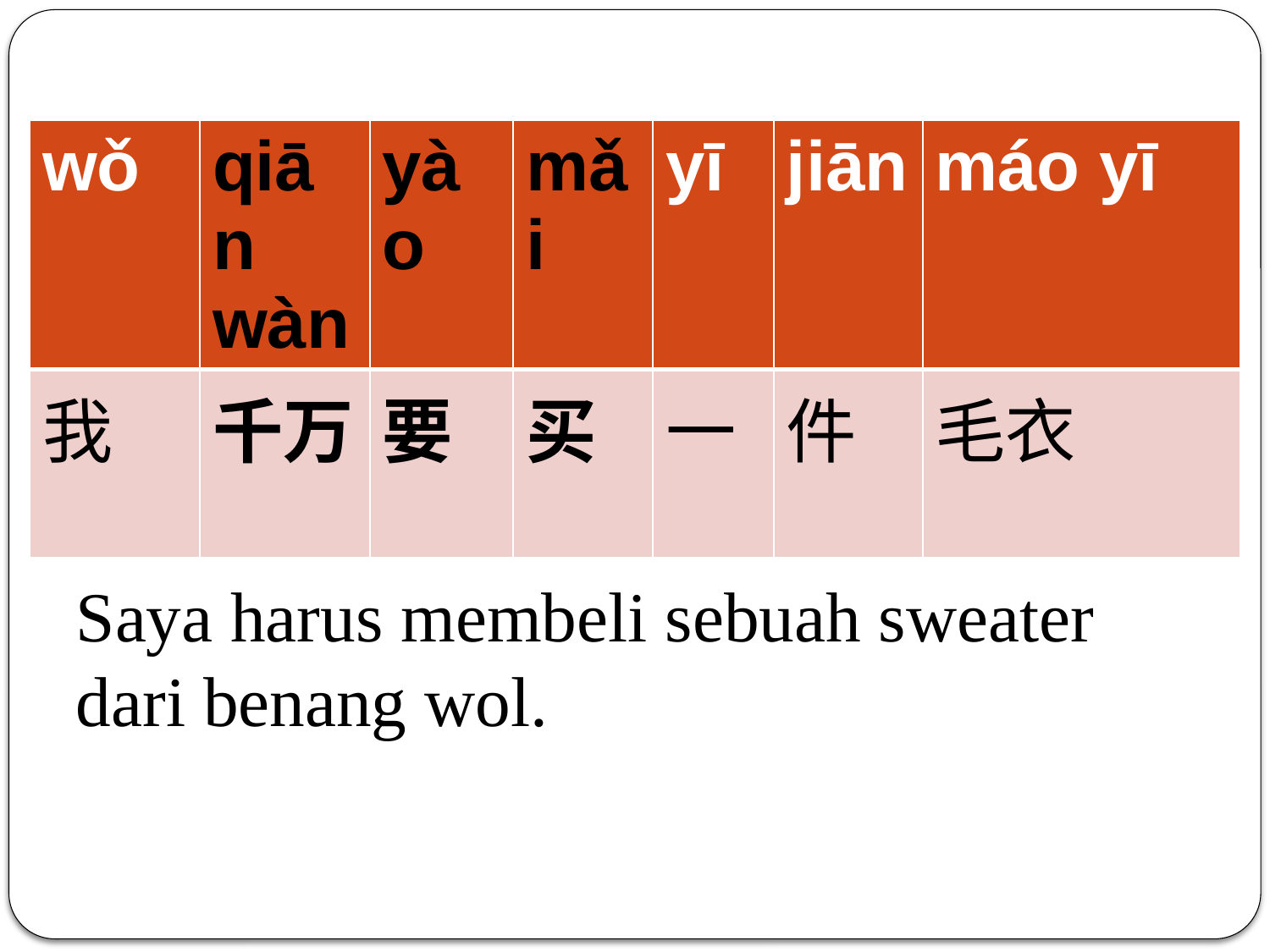

| wǒ | qiān wàn | yào | mǎi | yī | jiān | máo yī |
| --- | --- | --- | --- | --- | --- | --- |
| 我 | 千万 | 要 | 买 | 一 | 件 | 毛衣 |
Saya harus membeli sebuah sweater dari benang wol.